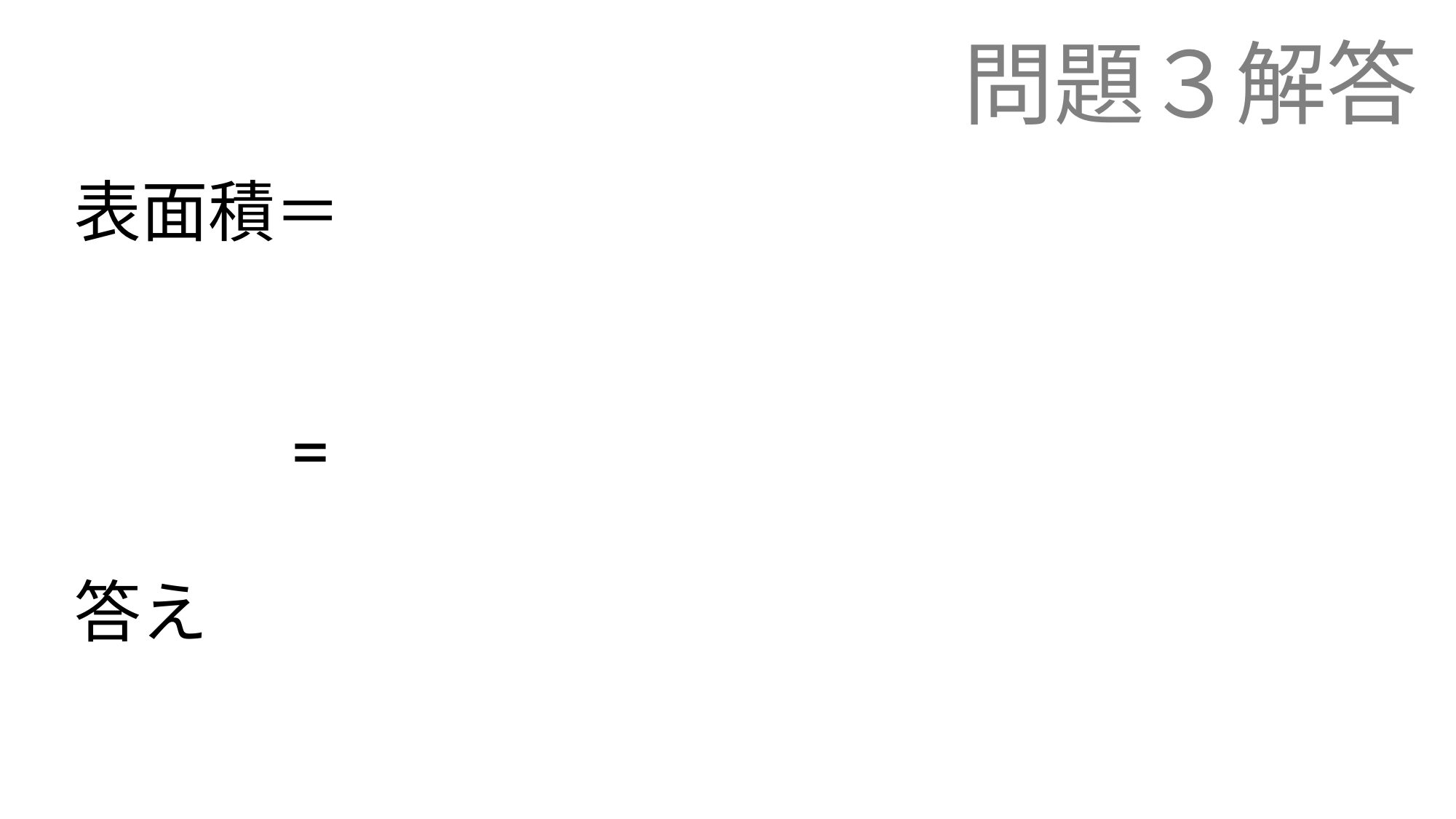

問題３解答
2

表面積＝12×（３×２×π）＋π×3 ×2

      = 72π　＋　18π
　　　= 90π

答え　90πcm

2